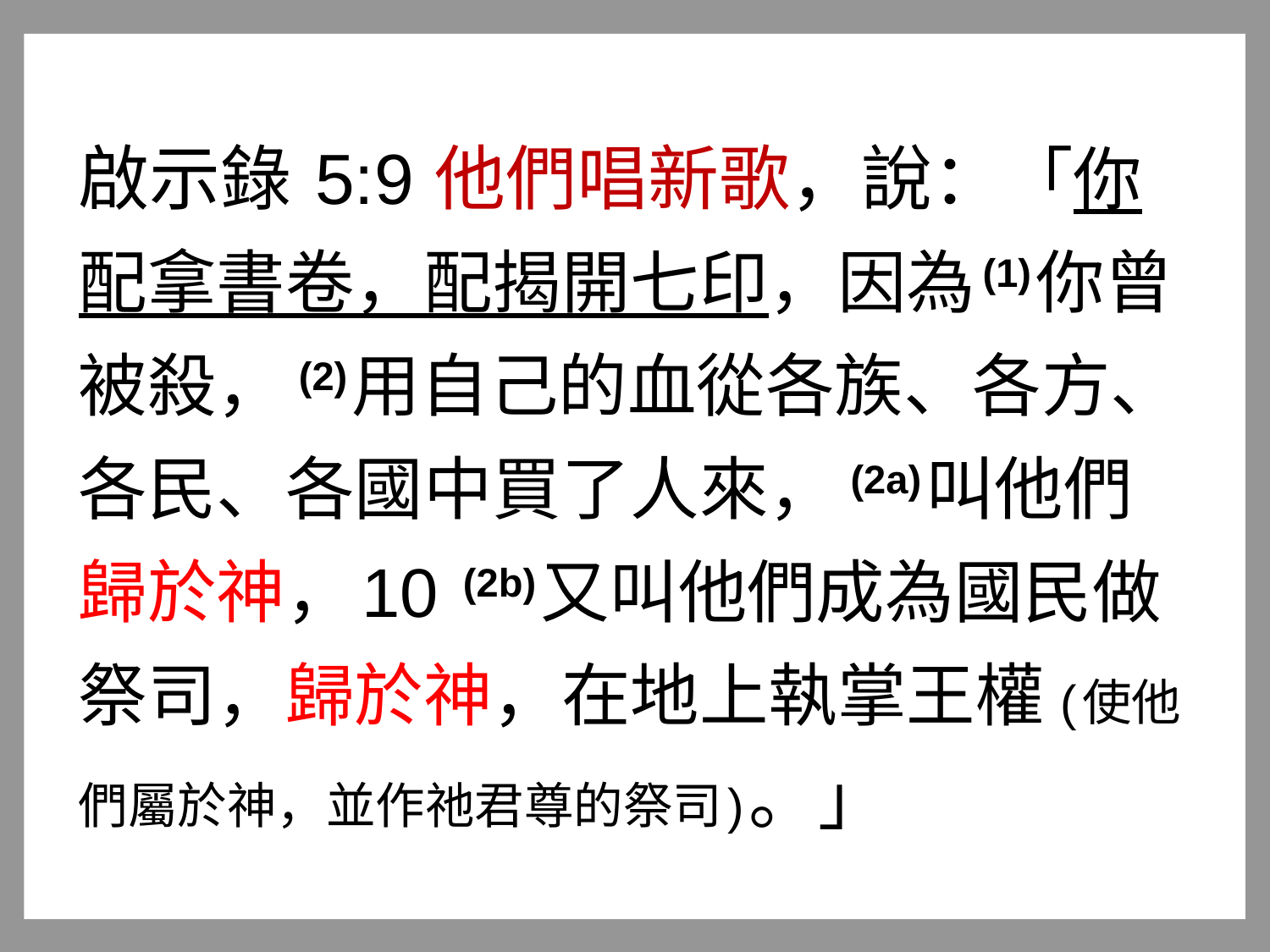

啟示錄 5:9 他們唱新歌，說：「你配拿書卷，配揭開七印，因為(1)你曾被殺， (2)用自己的血從各族、各方、各民、各國中買了人來， (2a)叫他們歸於神，10  (2b)又叫他們成為國民做祭司，歸於神，在地上執掌王權 (使他們屬於神，並作祂君尊的祭司)。」